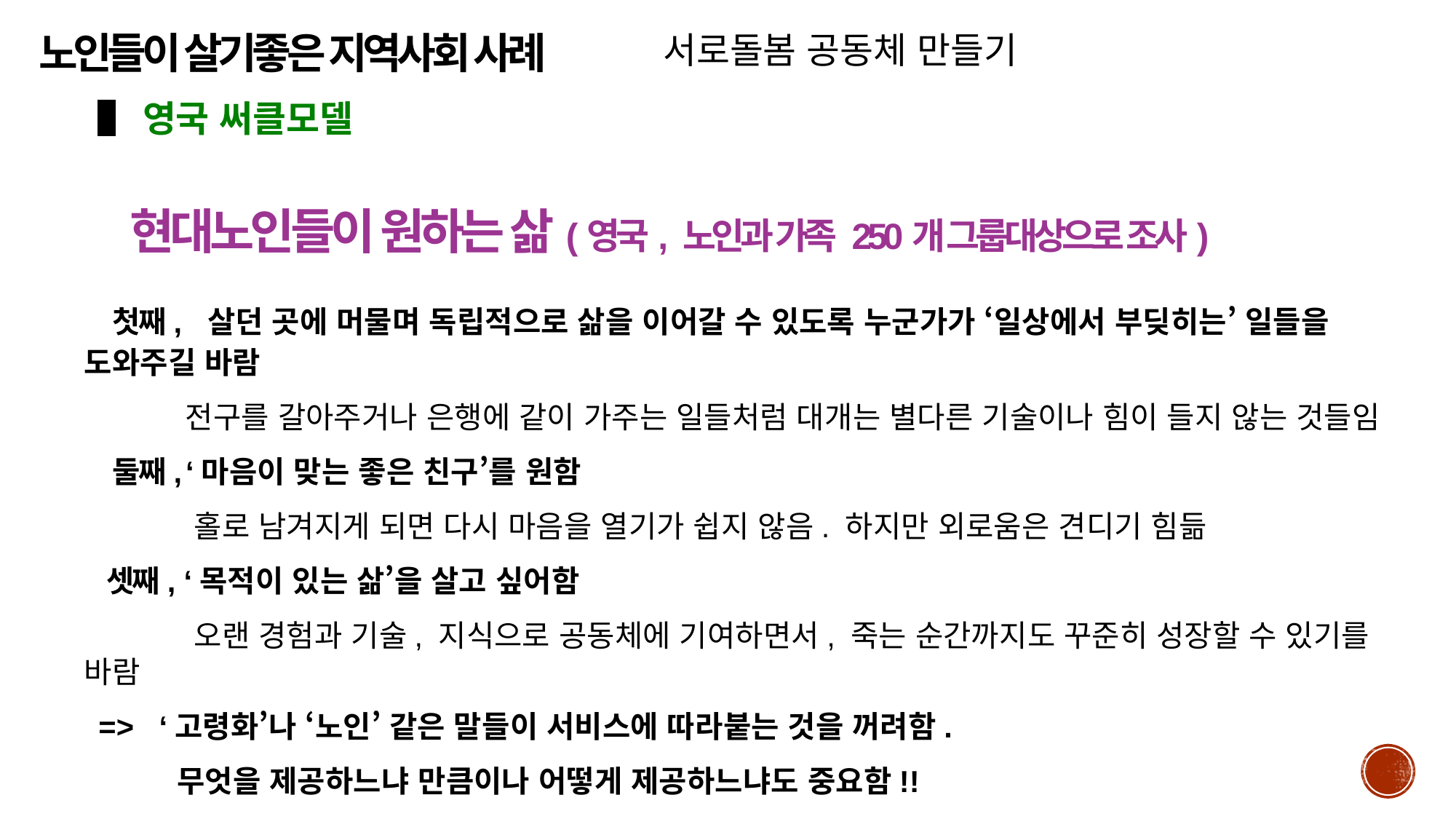

노인들이 살기좋은 지역사회 사례
서로돌봄 공동체 만들기
▌영국 써클모델
   현대노인들이 원하는 삶(영국, 노인과 가족 250개 그룹대상으로 조사)
 첫째,   살던 곳에 머물며 독립적으로 삶을 이어갈 수 있도록 누군가가 ‘일상에서 부딪히는’ 일들을 도와주길 바람
           전구를 갈아주거나 은행에 같이 가주는 일들처럼 대개는 별다른 기술이나 힘이 들지 않는 것들임
   둘째, ‘마음이 맞는 좋은 친구’를 원함
                홀로 남겨지게 되면 다시 마음을 열기가 쉽지 않음. 하지만 외로움은 견디기 힘듦
  셋째, ‘목적이 있는 삶’을 살고 싶어함
                오랜 경험과 기술, 지식으로 공동체에 기여하면서, 죽는 순간까지도 꾸준히 성장할 수 있기를 바람
  =>   ‘고령화’나 ‘노인’ 같은 말들이 서비스에 따라붙는 것을 꺼려함.
          무엇을 제공하느냐 만큼이나 어떻게 제공하느냐도 중요함!!